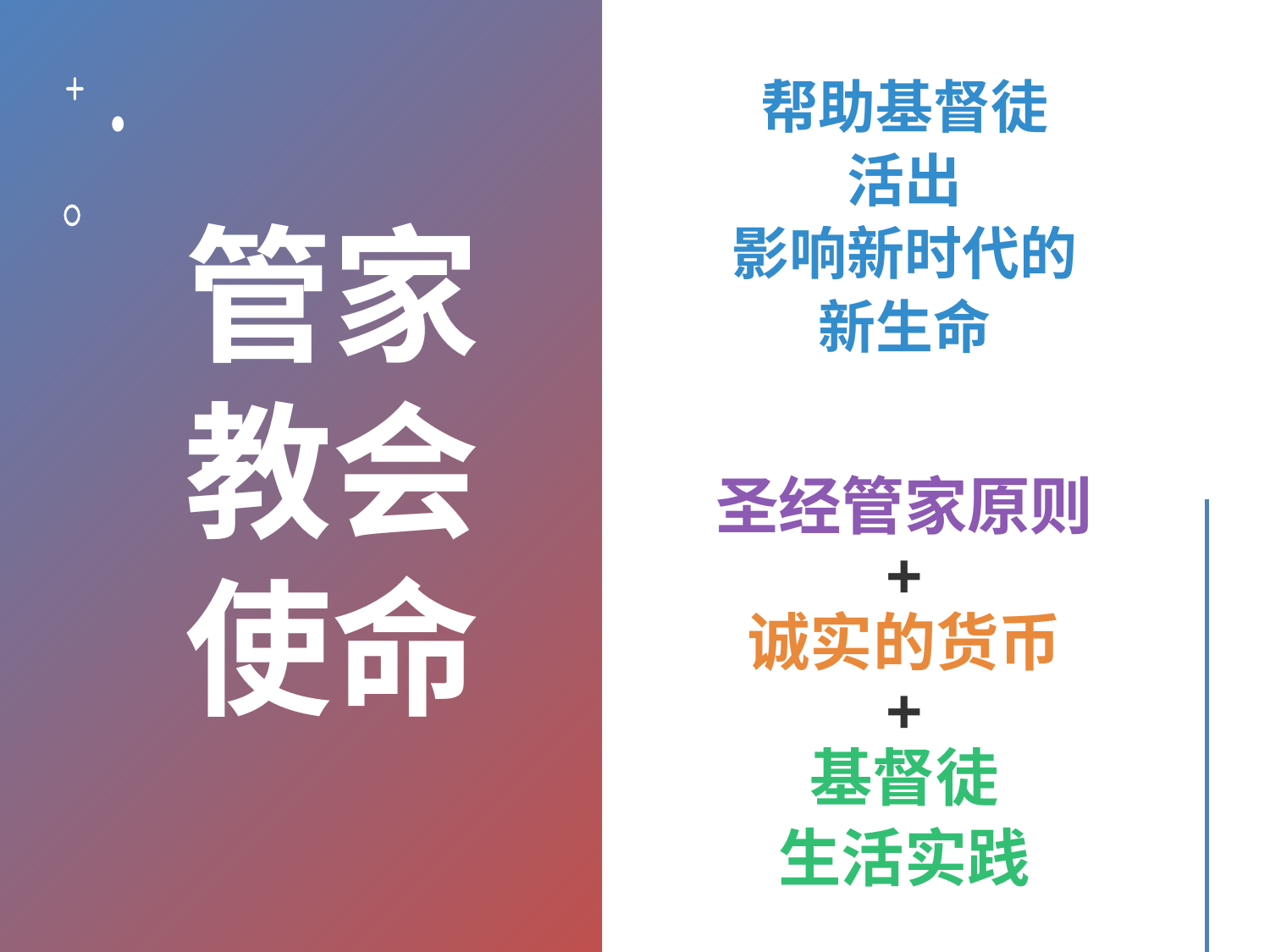

# 管家 教会 使命
帮助基督徒
活出
影响新时代的
新生命

圣经管家原则
+
诚实的货币
+
基督徒
生活实践